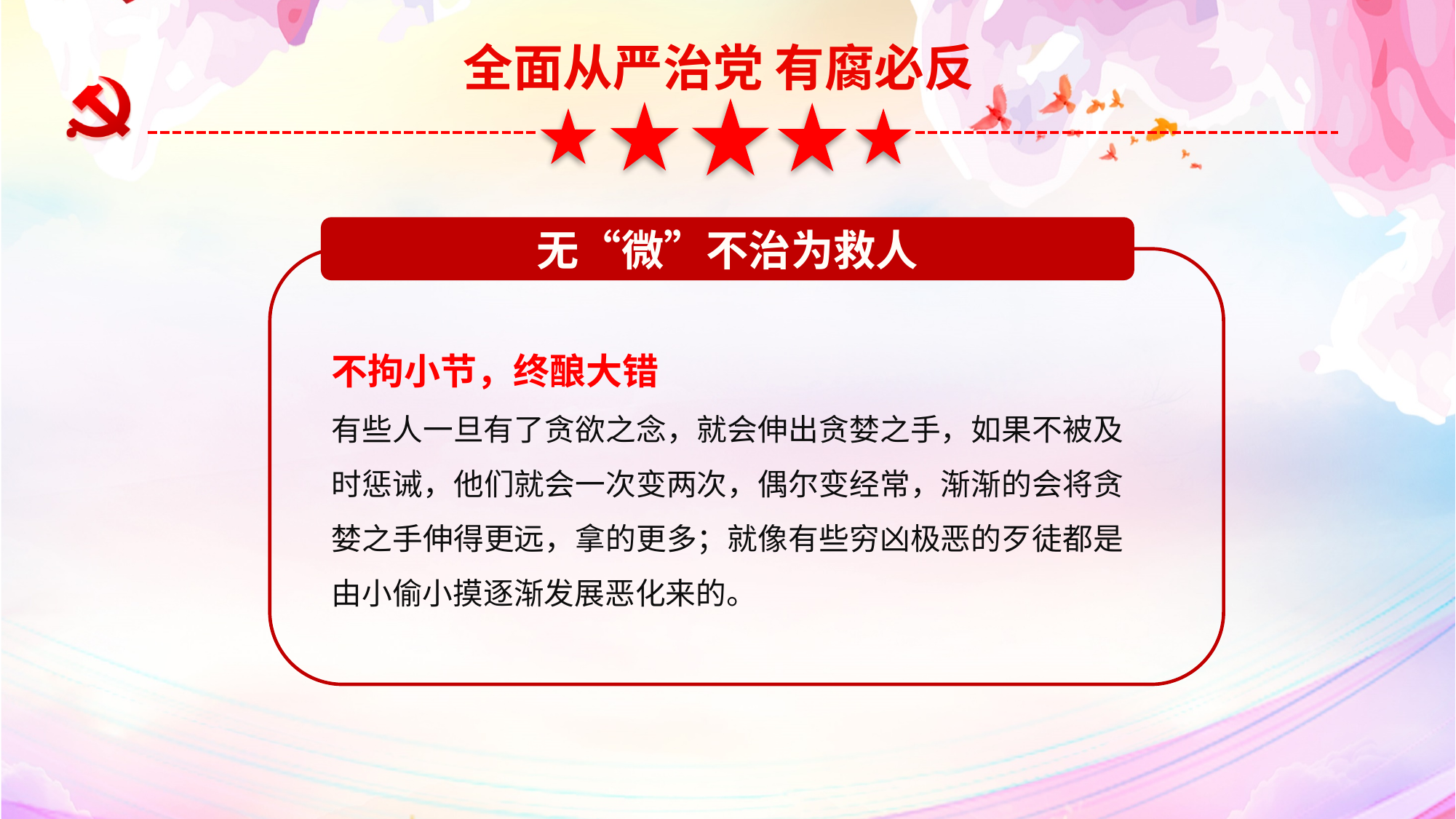

无“微”不治为救人

不拘小节，终酿大错
有些人一旦有了贪欲之念，就会伸出贪婪之手，如果不被及时惩诫，他们就会一次变两次，偶尔变经常，渐渐的会将贪婪之手伸得更远，拿的更多；就像有些穷凶极恶的歹徒都是由小偷小摸逐渐发展恶化来的。